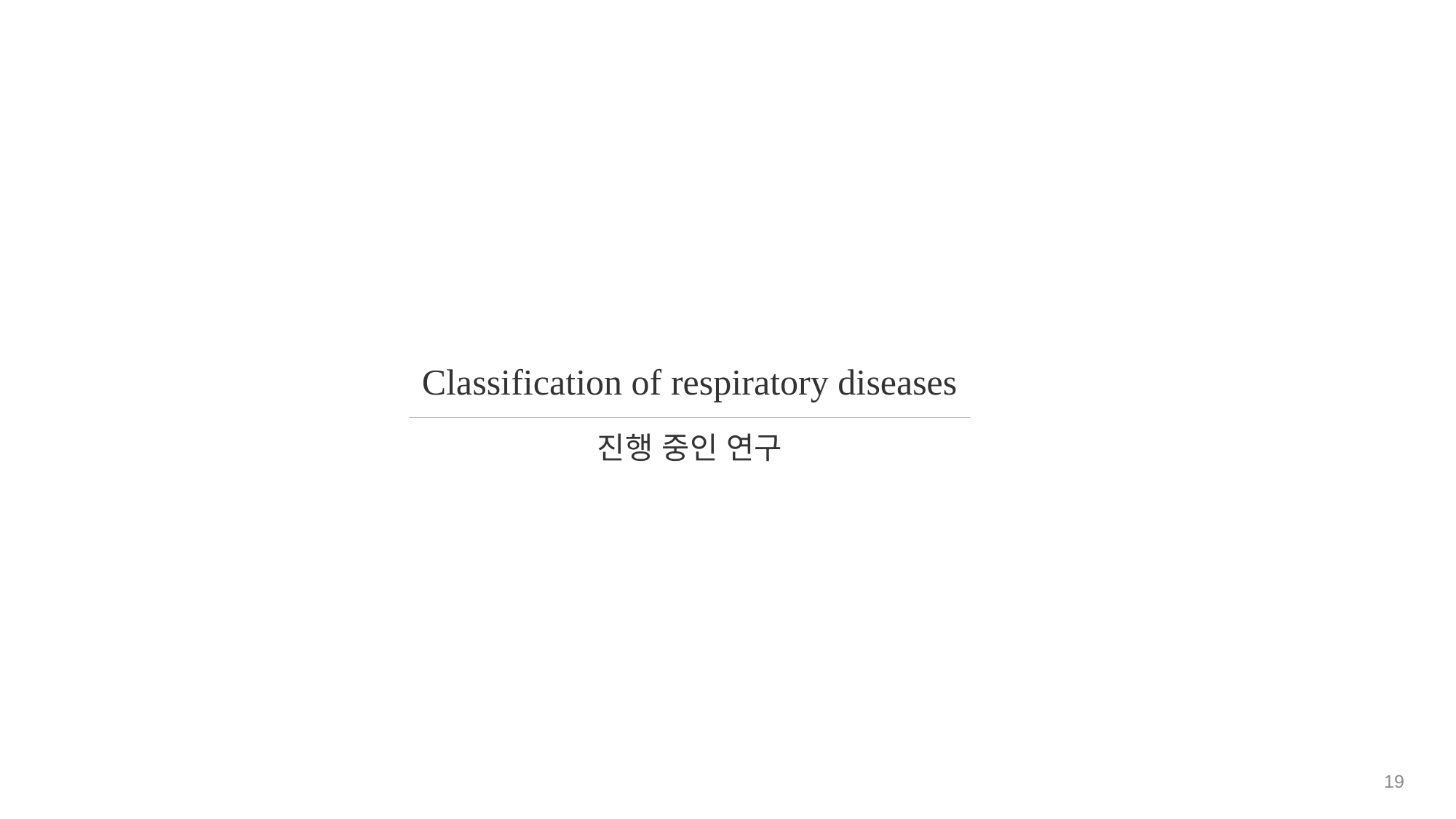

Classification of respiratory diseases
진행 중인 연구
19